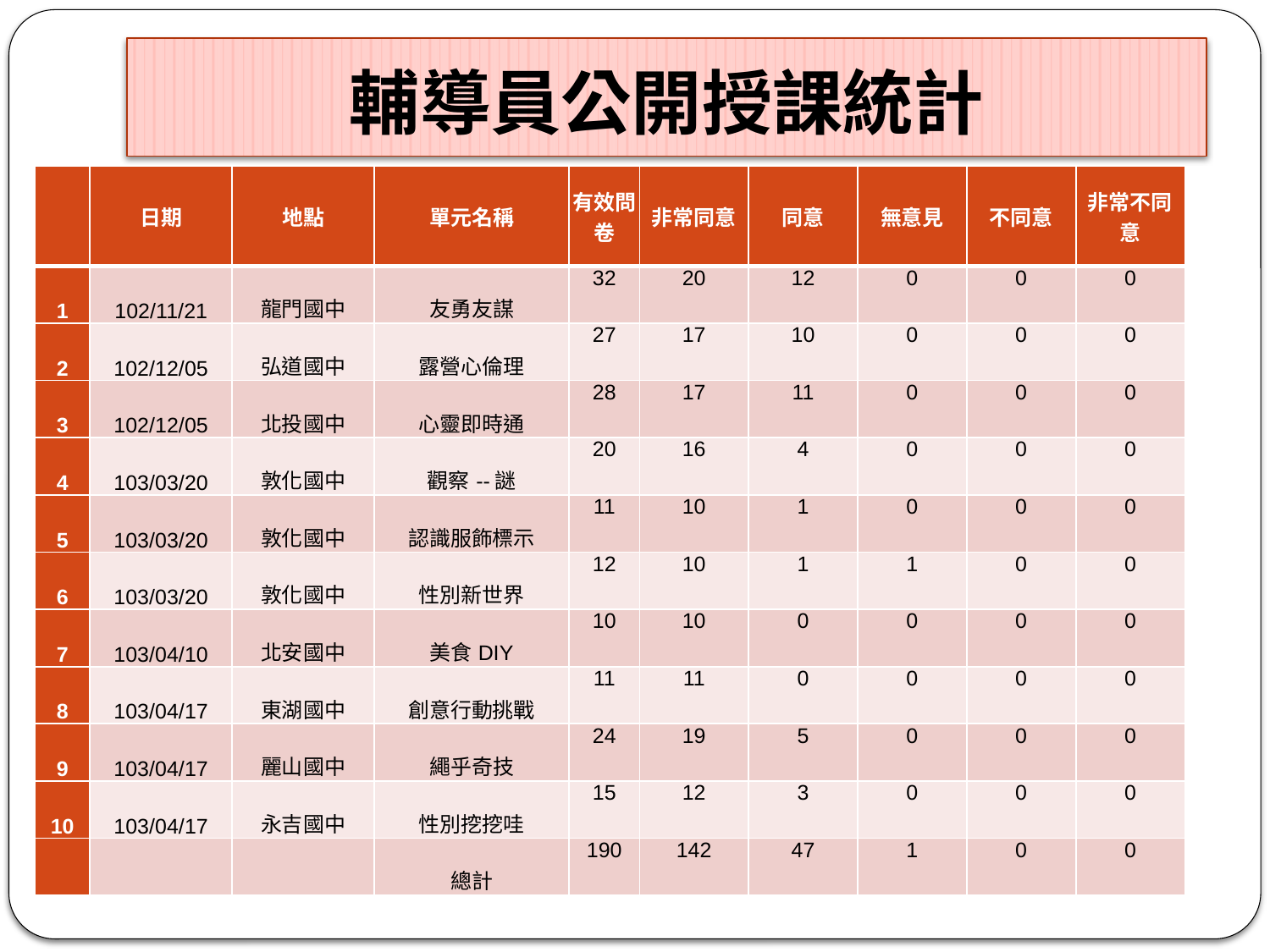

# 輔導員公開授課統計
|  | 日期 | 地點 | 單元名稱 | 有效問卷 | 非常同意 | 同意 | 無意見 | 不同意 | 非常不同意 |
| --- | --- | --- | --- | --- | --- | --- | --- | --- | --- |
| 1 | 102/11/21 | 龍門國中 | 友勇友謀 | 32 | 20 | 12 | 0 | 0 | 0 |
| 2 | 102/12/05 | 弘道國中 | 露營心倫理 | 27 | 17 | 10 | 0 | 0 | 0 |
| 3 | 102/12/05 | 北投國中 | 心靈即時通 | 28 | 17 | 11 | 0 | 0 | 0 |
| 4 | 103/03/20 | 敦化國中 | 觀察--謎 | 20 | 16 | 4 | 0 | 0 | 0 |
| 5 | 103/03/20 | 敦化國中 | 認識服飾標示 | 11 | 10 | 1 | 0 | 0 | 0 |
| 6 | 103/03/20 | 敦化國中 | 性別新世界 | 12 | 10 | 1 | 1 | 0 | 0 |
| 7 | 103/04/10 | 北安國中 | 美食DIY | 10 | 10 | 0 | 0 | 0 | 0 |
| 8 | 103/04/17 | 東湖國中 | 創意行動挑戰 | 11 | 11 | 0 | 0 | 0 | 0 |
| 9 | 103/04/17 | 麗山國中 | 繩乎奇技 | 24 | 19 | 5 | 0 | 0 | 0 |
| 10 | 103/04/17 | 永吉國中 | 性別挖挖哇 | 15 | 12 | 3 | 0 | 0 | 0 |
|  |  |  | 總計 | 190 | 142 | 47 | 1 | 0 | 0 |